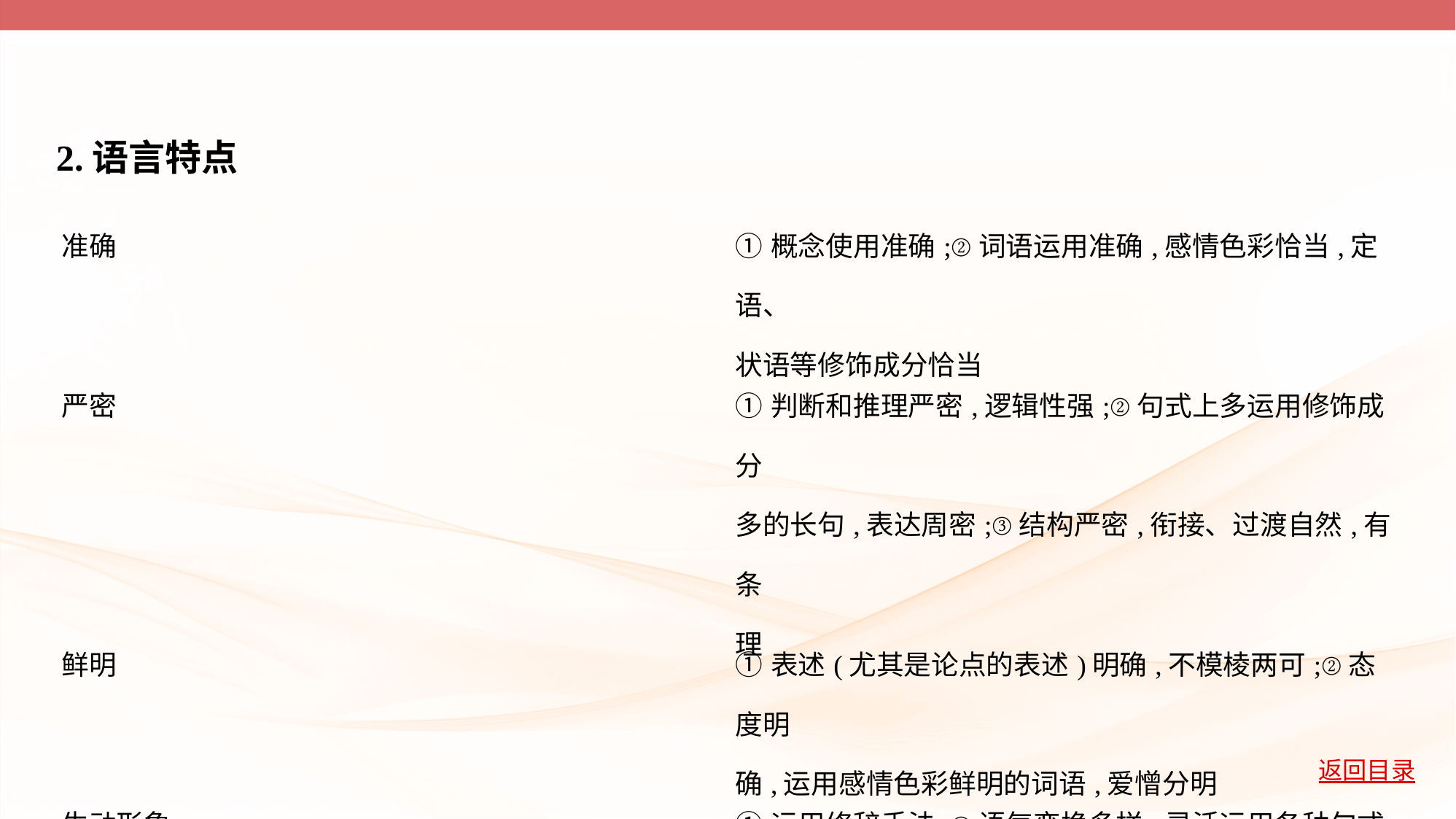

2.语言特点
| 准确 | ①概念使用准确;②词语运用准确,感情色彩恰当,定语、 状语等修饰成分恰当 |
| --- | --- |
| 严密 | ①判断和推理严密,逻辑性强;②句式上多运用修饰成分 多的长句,表达周密;③结构严密,衔接、过渡自然,有条 理 |
| 鲜明 | ①表述(尤其是论点的表述)明确,不模棱两可;②态度明 确,运用感情色彩鲜明的词语,爱憎分明 |
| 生动形象 | ①运用修辞手法;②语气变换多样,灵活运用各种句式 (设问、反问、祈使、肯/否定陈述等) |